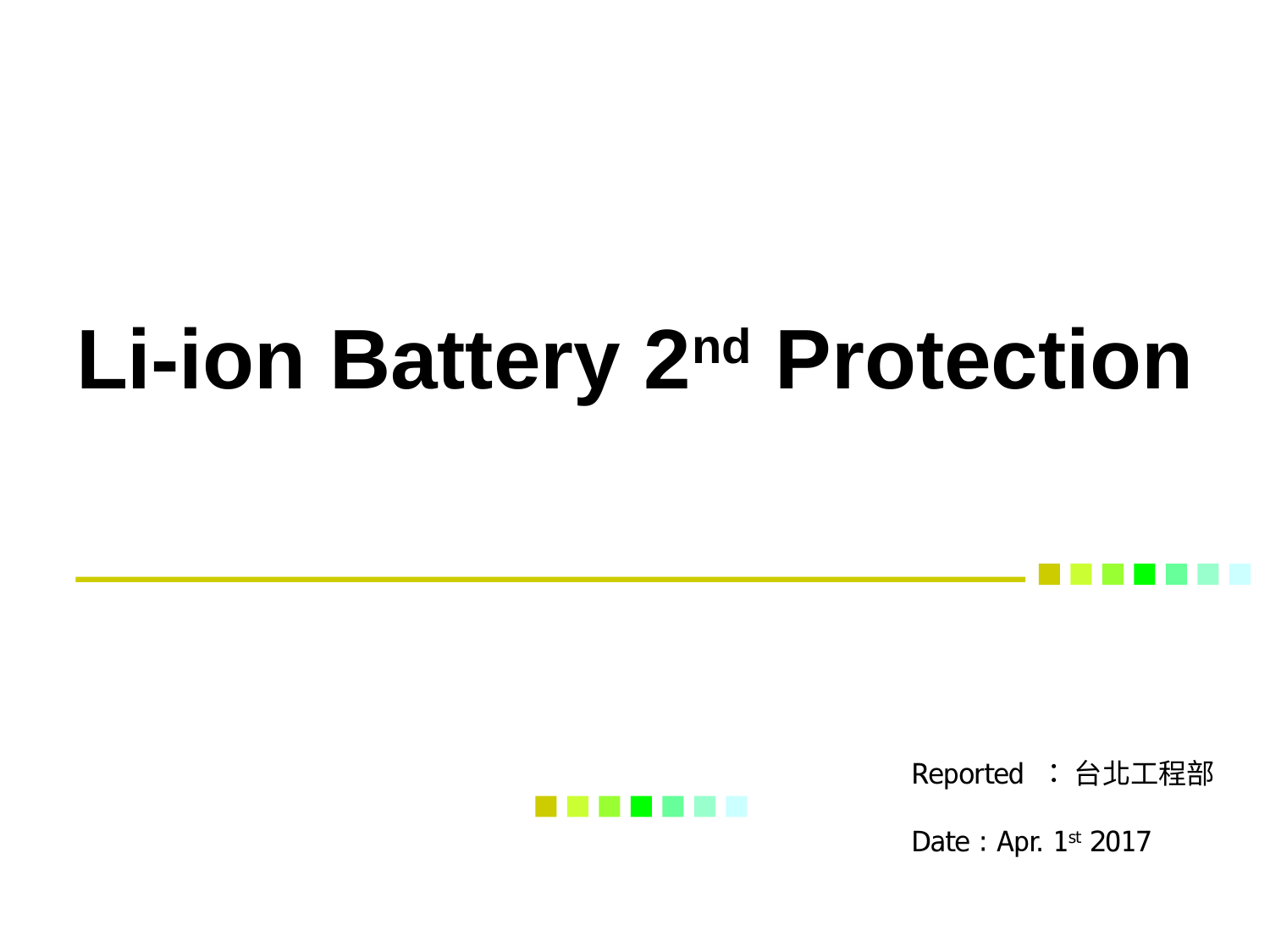

Li-ion Battery 2nd Protection

Reported ： 台北工程部

Date : Apr. 1st 2017